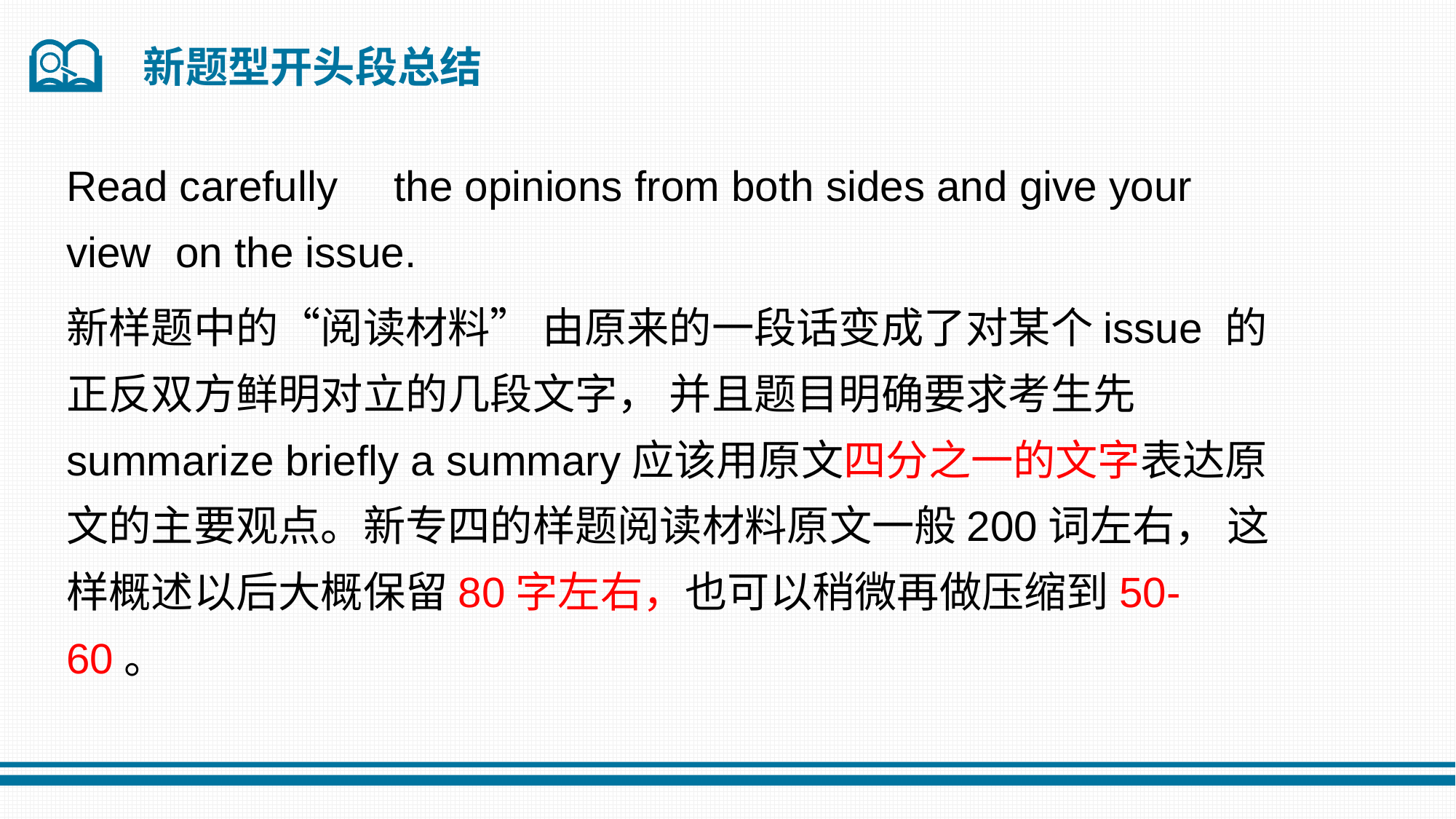

新题型开头段总结
Read carefully	the opinions from both sides and give your view	on the issue.
新样题中的“阅读材料” 由原来的一段话变成了对某个issue 的正反双方鲜明对立的几段文字， 并且题目明确要求考生先summarize briefly a summary应该用原文四分之一的文字表达原文的主要观点。新专四的样题阅读材料原文一般200词左右， 这样概述以后大概保留80字左右，也可以稍微再做压缩到50-60。